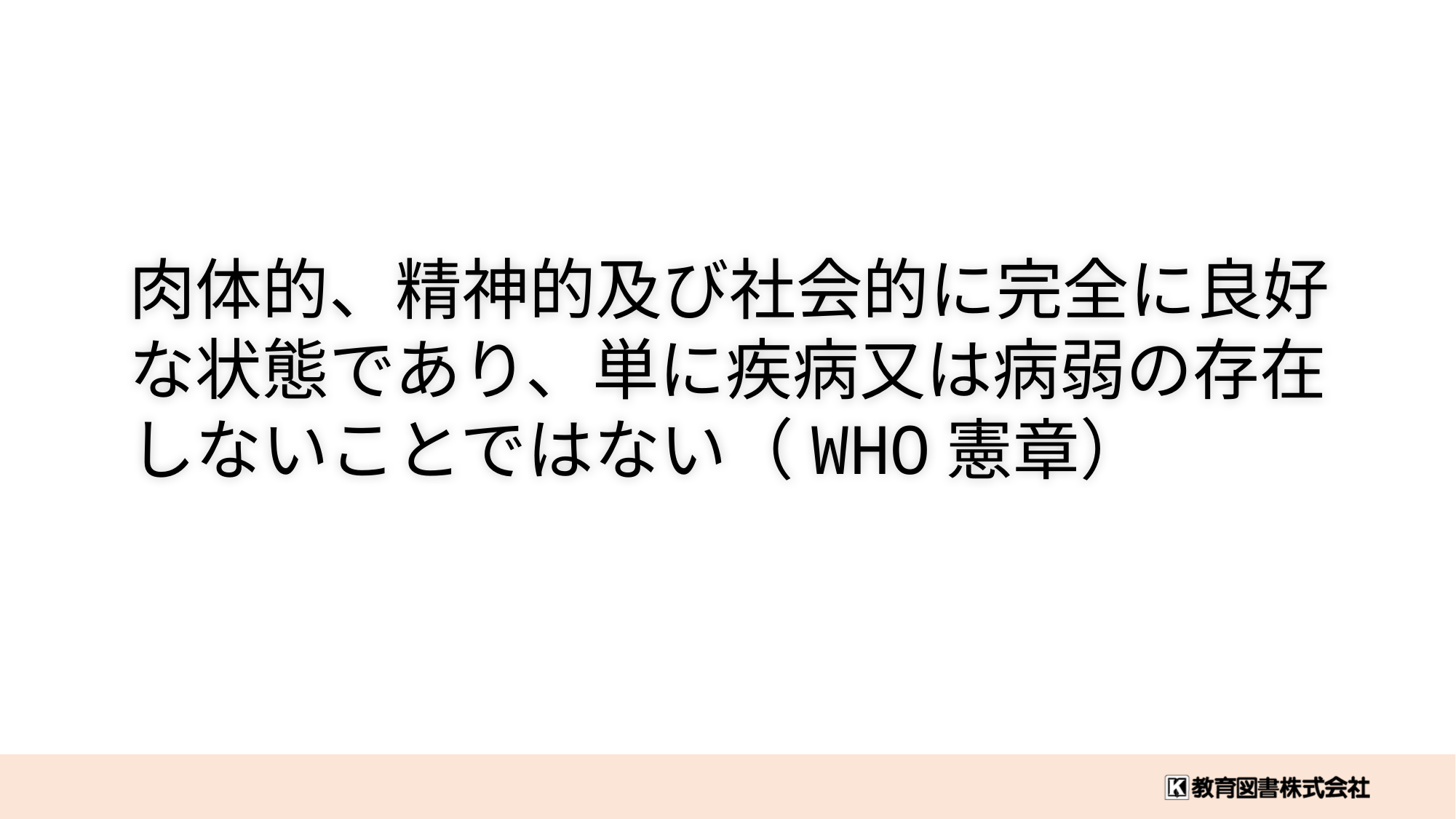

肉体的、精神的及び社会的に完全に良好な状態であり、単に疾病又は病弱の存在しないことではない（WHO憲章）